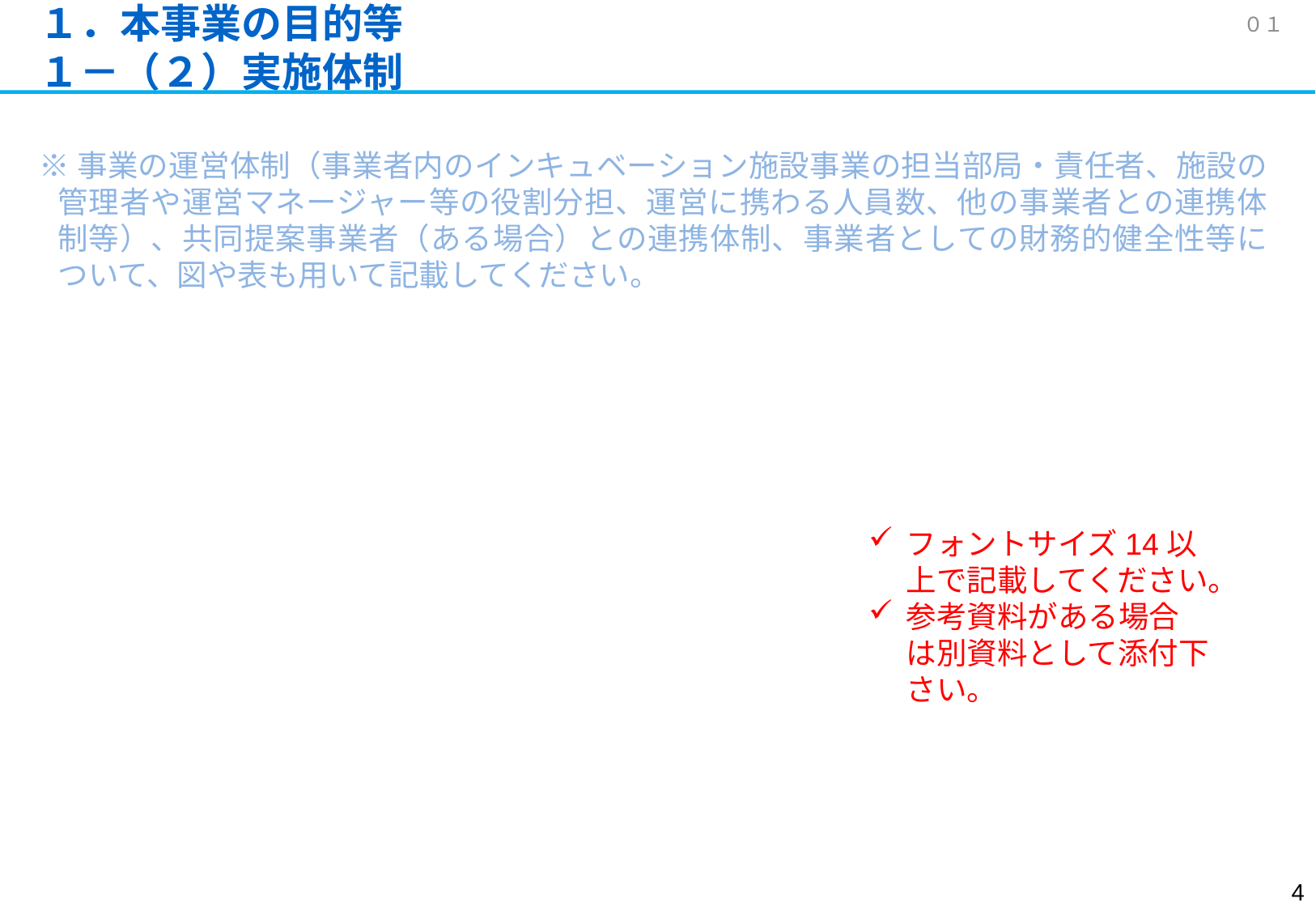

# １．本事業の目的等 １－（２）実施体制
０１
※事業の運営体制（事業者内のインキュベーション施設事業の担当部局・責任者、施設の管理者や運営マネージャー等の役割分担、運営に携わる人員数、他の事業者との連携体制等）、共同提案事業者（ある場合）との連携体制、事業者としての財務的健全性等について、図や表も用いて記載してください。
フォントサイズ14以上で記載してください。
参考資料がある場合は別資料として添付下さい。
4